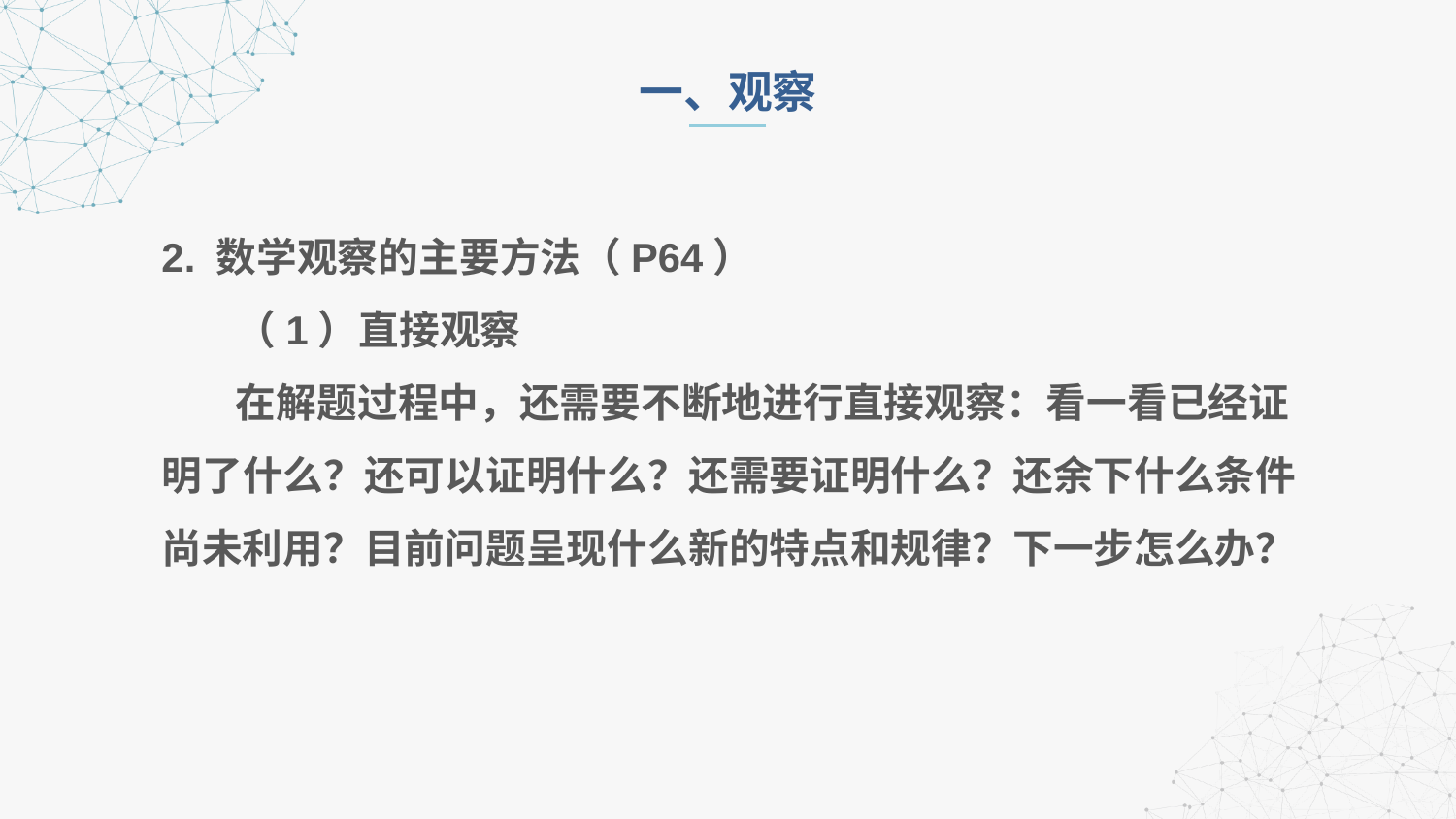

一、观察
2. 数学观察的主要方法（P64）
       （1）直接观察
       在解题过程中，还需要不断地进行直接观察：看一看已经证明了什么？还可以证明什么？还需要证明什么？还余下什么条件尚未利用？目前问题呈现什么新的特点和规律？下一步怎么办？